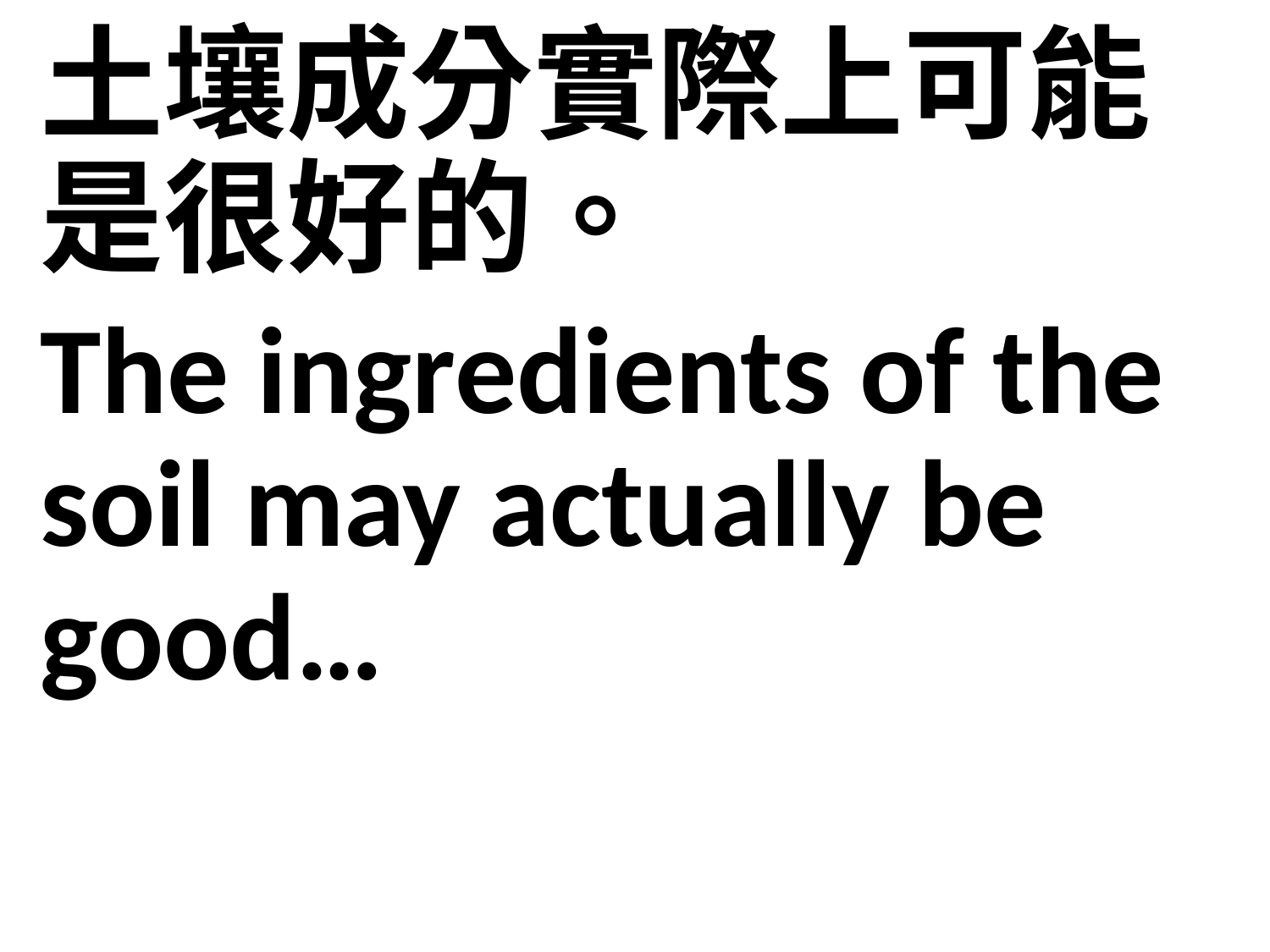

土壤成分實際上可能是很好的。
The ingredients of the soil may actually be good…